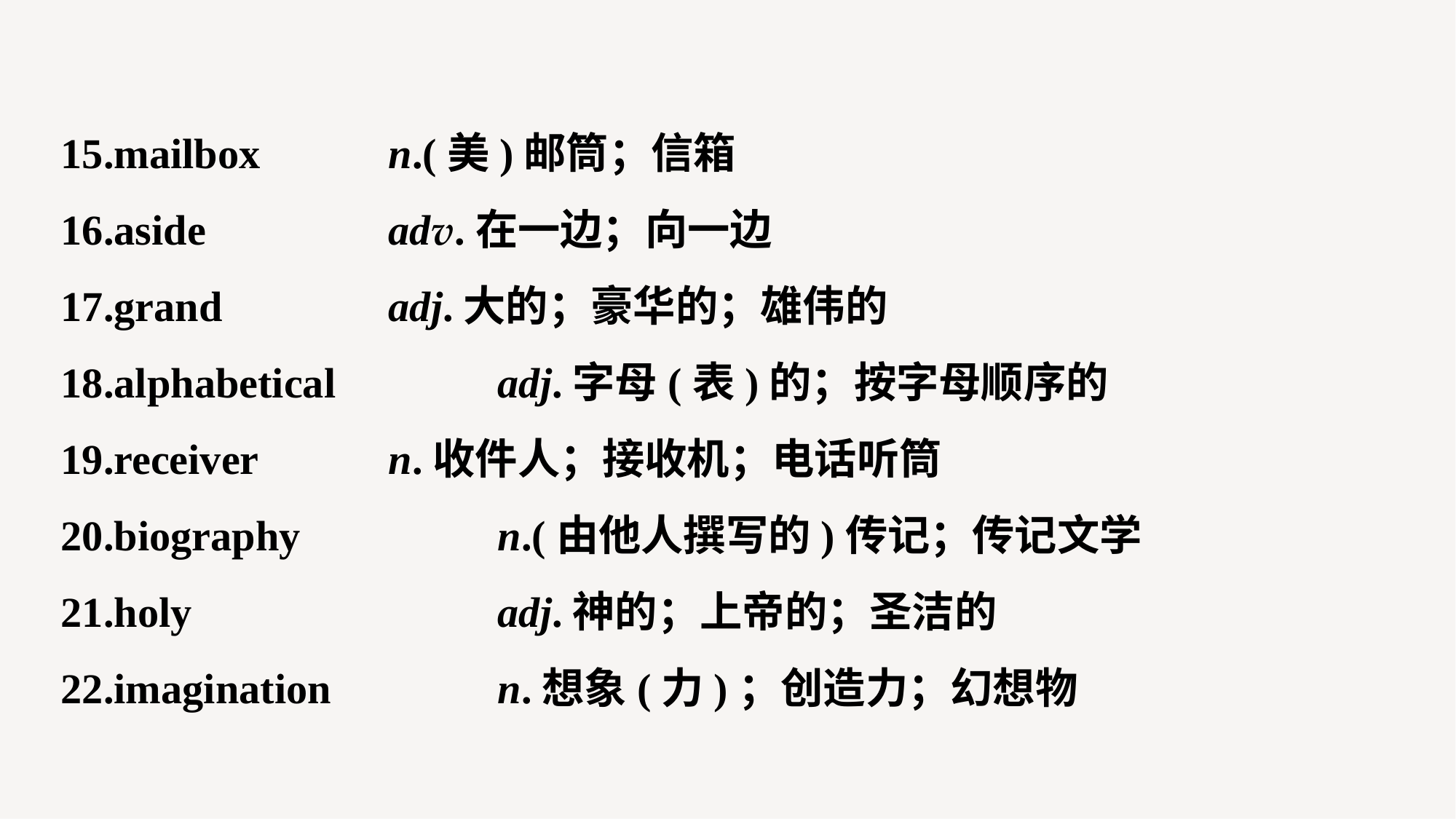

15.mailbox 		n.(美)邮筒；信箱
16.aside 		adv.在一边；向一边
17.grand 		adj.大的；豪华的；雄伟的
18.alphabetical 		adj.字母(表)的；按字母顺序的
19.receiver 		n.收件人；接收机；电话听筒
20.biography 		n.(由他人撰写的)传记；传记文学
21.holy 			adj.神的；上帝的；圣洁的
22.imagination	 	n.想象(力)；创造力；幻想物